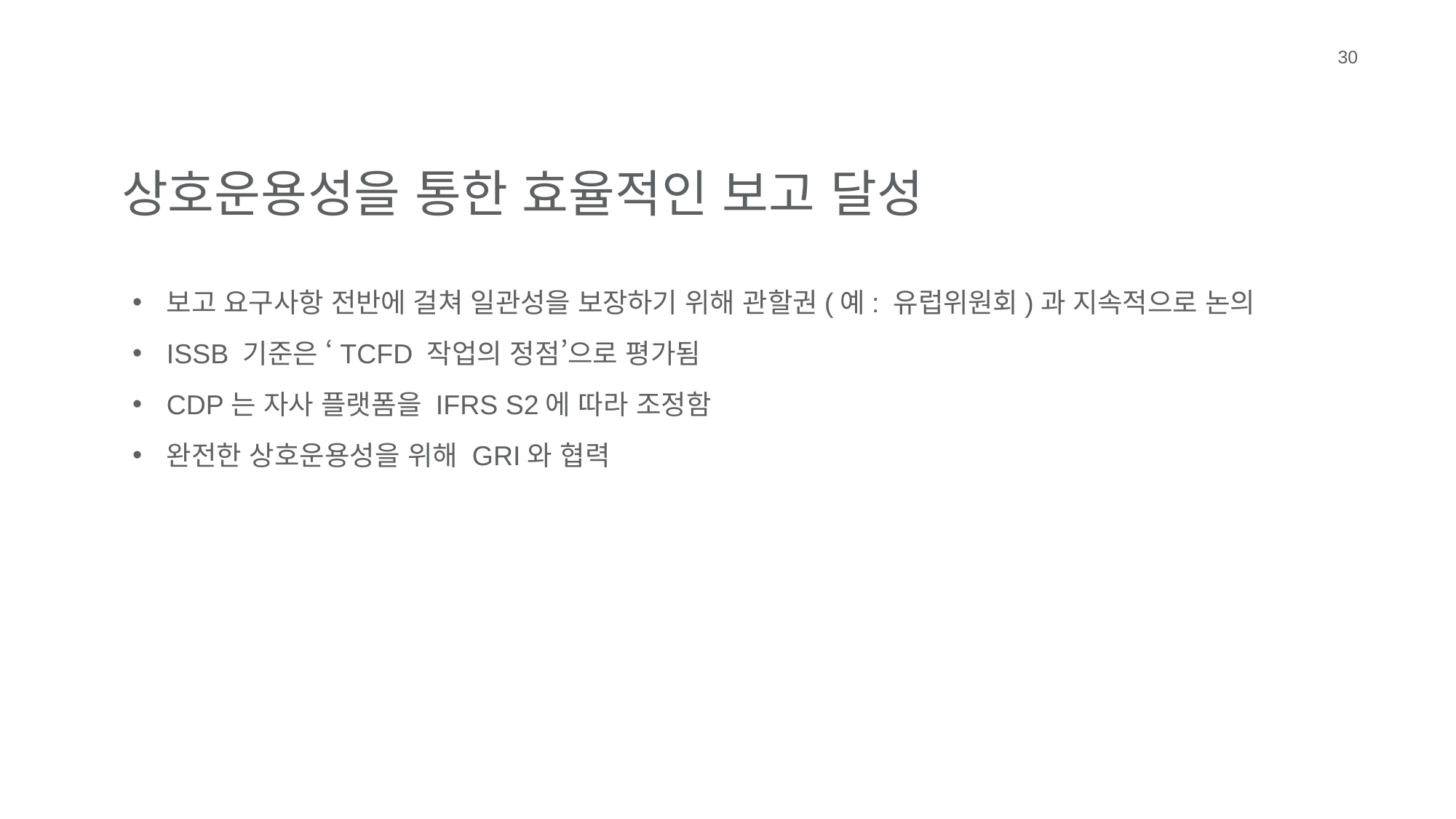

30
상호운용성을 통한 효율적인 보고 달성
보고 요구사항 전반에 걸쳐 일관성을 보장하기 위해 관할권(예: 유럽위원회)과 지속적으로 논의
ISSB 기준은 ‘TCFD 작업의 정점’으로 평가됨
CDP는 자사 플랫폼을 IFRS S2에 따라 조정함
완전한 상호운용성을 위해 GRI와 협력